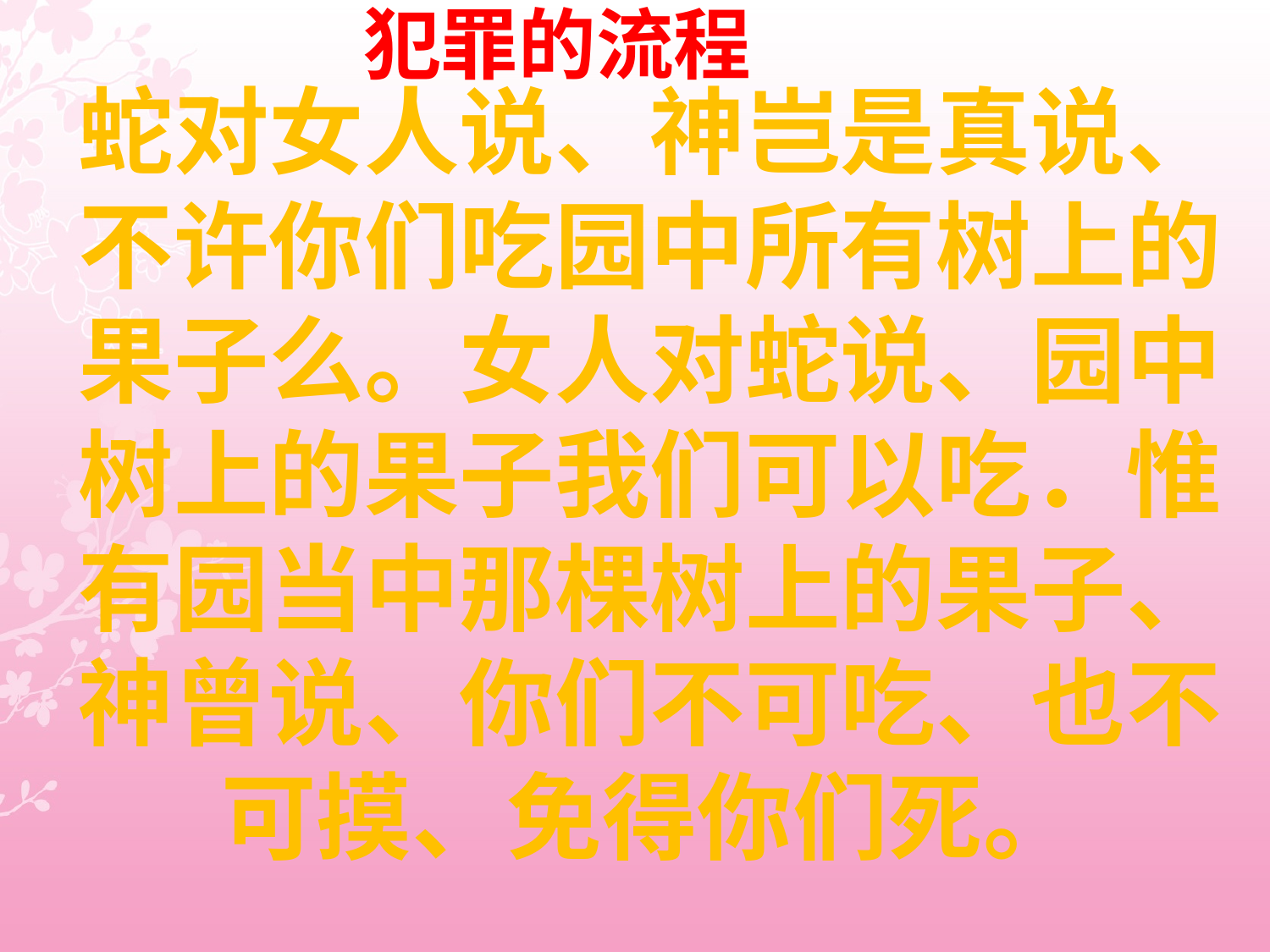

犯罪的流程
蛇对女人说、神岂是真说、不许你们吃园中所有树上的果子么。女人对蛇说、园中树上的果子我们可以吃．惟有园当中那棵树上的果子、神曾说、你们不可吃、也不可摸、免得你们死。